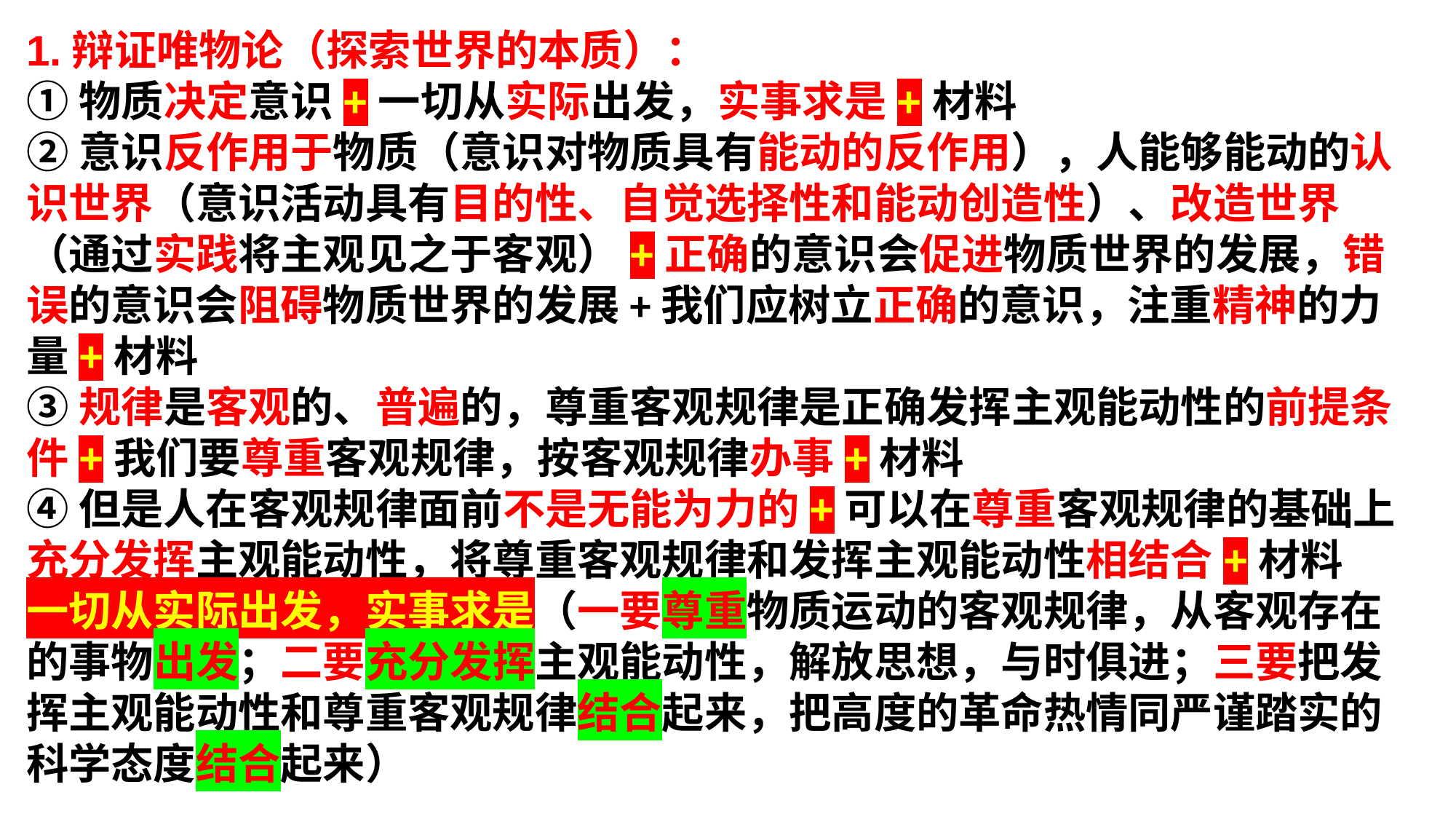

1.辩证唯物论（探索世界的本质）：
①物质决定意识+一切从实际出发，实事求是+材料
②意识反作用于物质（意识对物质具有能动的反作用），人能够能动的认识世界（意识活动具有目的性、自觉选择性和能动创造性）、改造世界（通过实践将主观见之于客观）+正确的意识会促进物质世界的发展，错误的意识会阻碍物质世界的发展+我们应树立正确的意识，注重精神的力量+材料
③规律是客观的、普遍的，尊重客观规律是正确发挥主观能动性的前提条件+我们要尊重客观规律，按客观规律办事+材料
④但是人在客观规律面前不是无能为力的+可以在尊重客观规律的基础上充分发挥主观能动性，将尊重客观规律和发挥主观能动性相结合+材料
一切从实际出发，实事求是（一要尊重物质运动的客观规律，从客观存在的事物出发；二要充分发挥主观能动性，解放思想，与时俱进；三要把发挥主观能动性和尊重客观规律结合起来，把高度的革命热情同严谨踏实的科学态度结合起来）